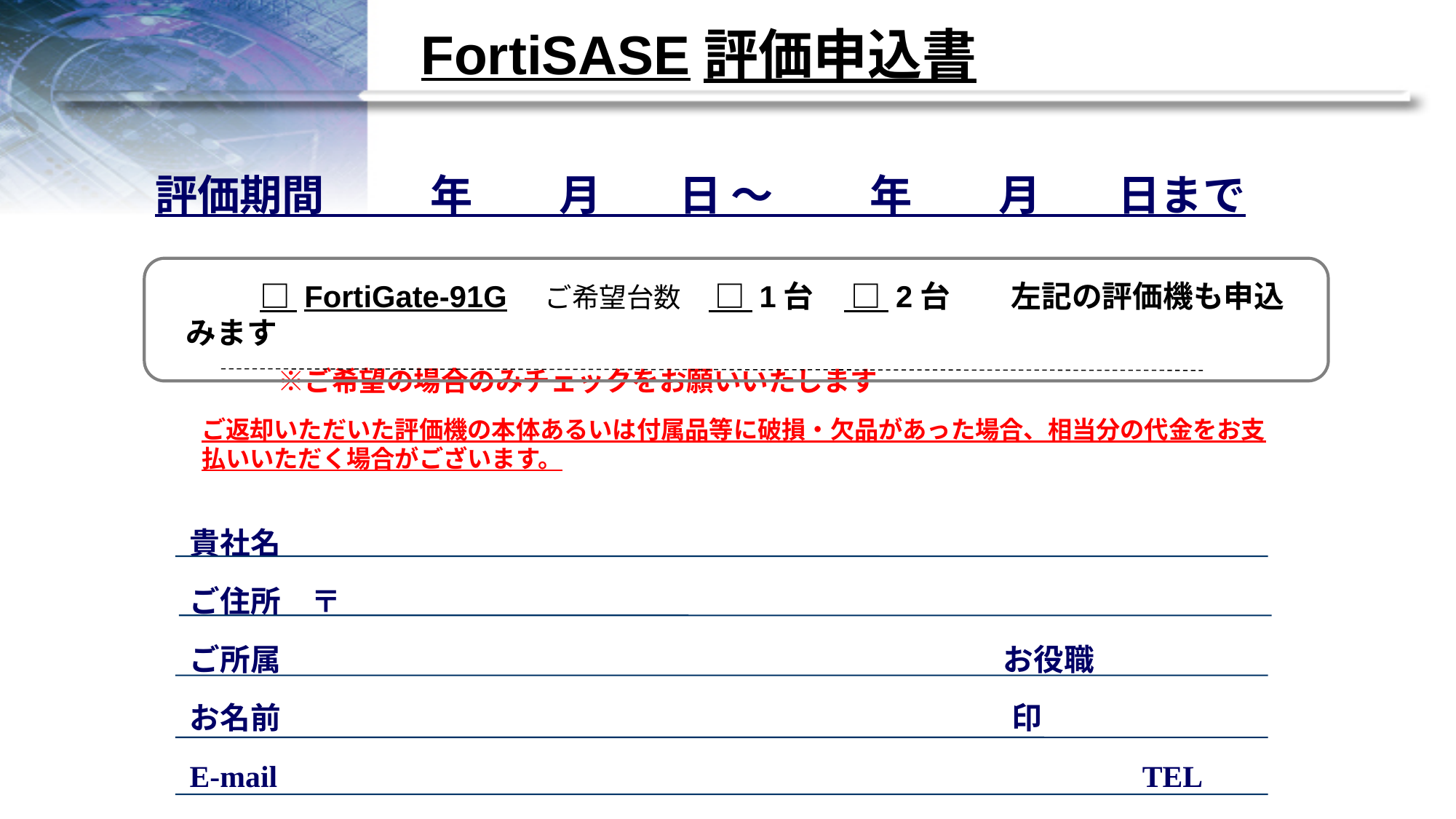

FortiSASE評価申込書
評価期間           年         月        日 ～          年         月        日まで

 　　　□ FortiGate-91G　ご希望台数　 □ 1台　 □ 2台　　左記の評価機も申込みます

　　　※ご希望の場合のみチェックをお願いいたします

ご返却いただいた評価機の本体あるいは付属品等に破損・欠品があった場合、相当分の代金をお支払いいただく場合がございます。
貴社名
ご住所　〒
ご所属			　　　　　　　　　　　　　　　　お役職
お名前				   　　　　　　　　　　　　印
E-mail　　　　　　　　　　　　　　　　　　　　　　　　　　　　TEL